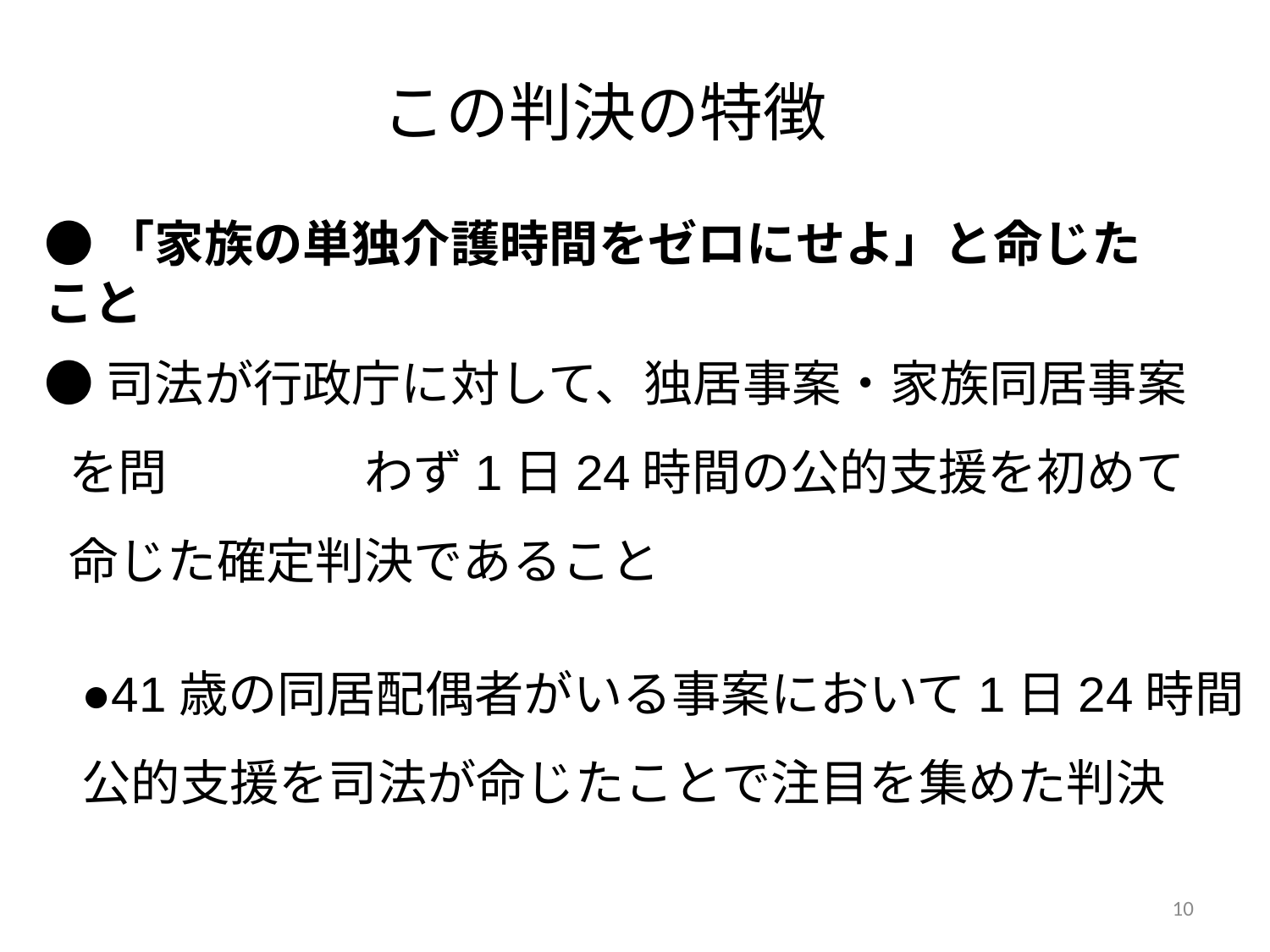

この判決の特徴
●「家族の単独介護時間をゼロにせよ」と命じたこと
●司法が行政庁に対して、独居事案・家族同居事案を問　　　　わず1日24時間の公的支援を初めて命じた確定判決であること
●41歳の同居配偶者がいる事案において1日24時間公的支援を司法が命じたことで注目を集めた判決
10